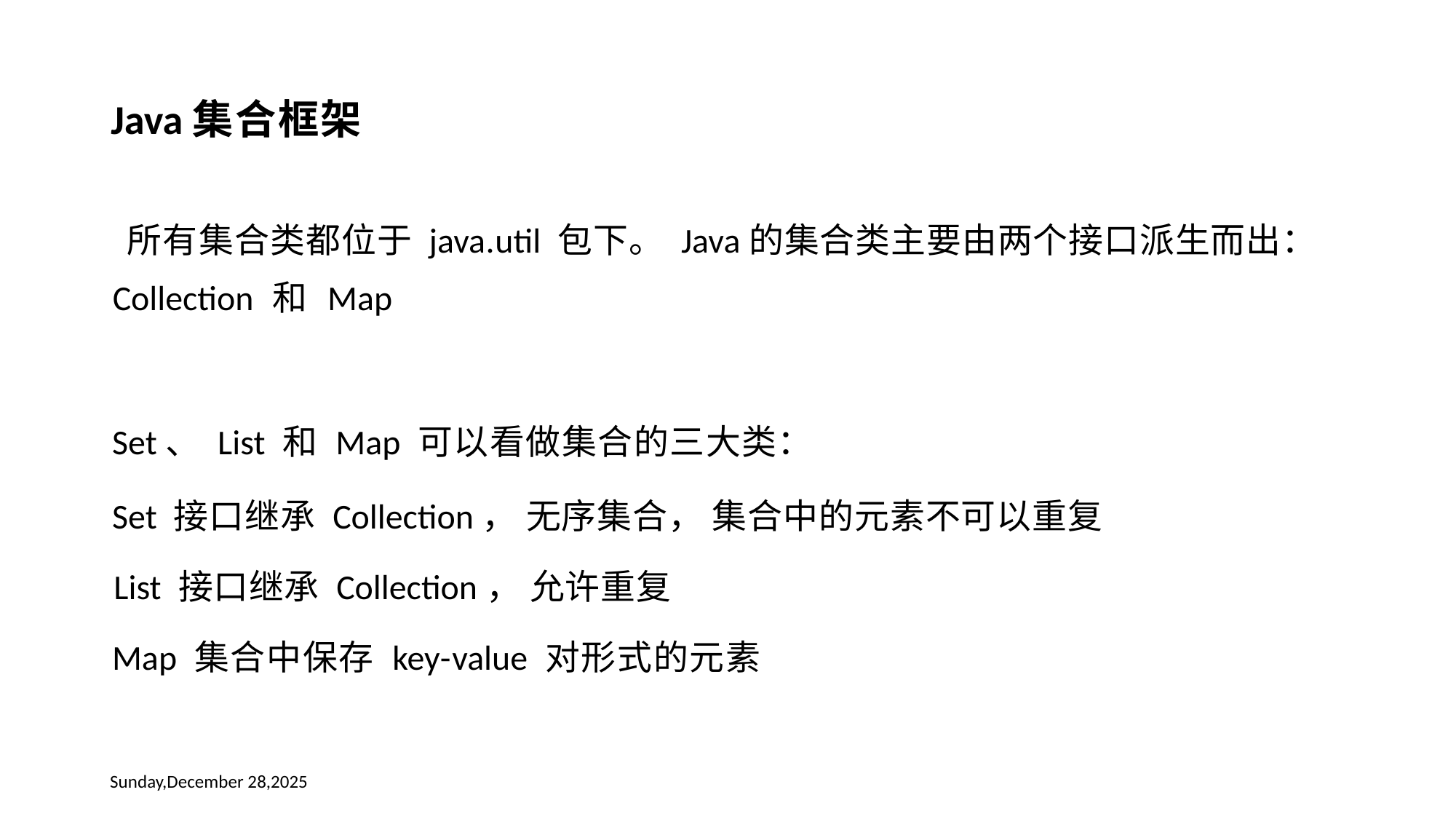

Java集合框架

所有集合类都位于 java.util 包下。 Java的集合类主要由两个接口派生而出：
Collection 和 Map

Set、 List 和 Map 可以看做集合的三大类：
Set 接口继承 Collection， 无序集合， 集合中的元素不可以重复                    List 接口继承 Collection， 允许重复

Map 集合中保存 key-value 对形式的元素
Sunday,December 28,2025